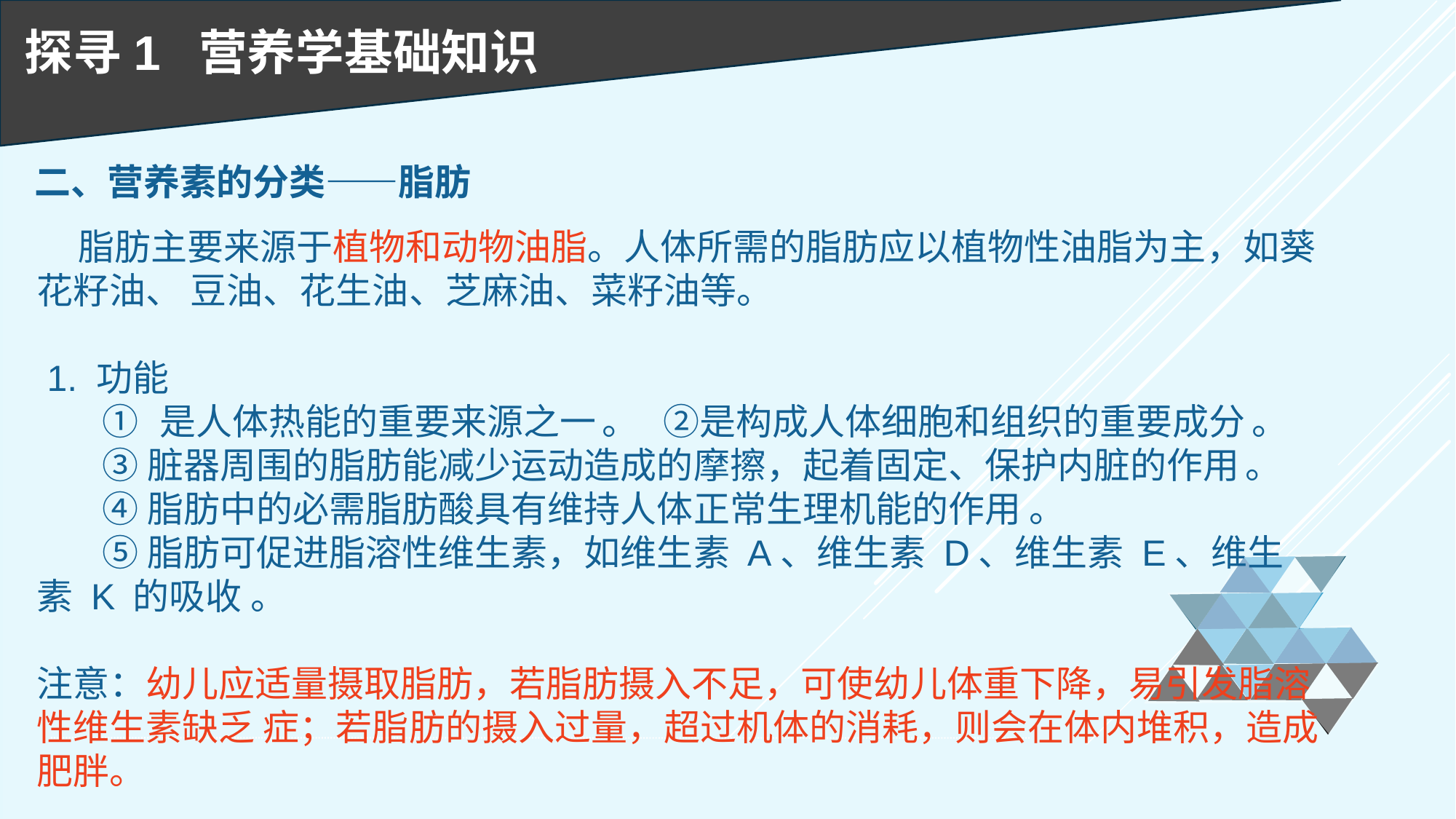

探寻1  营养学基础知识
二、营养素的分类——脂肪

    脂肪主要来源于植物和动物油脂。人体所需的脂肪应以植物性油脂为主，如葵花籽油、 豆油、花生油、芝麻油、菜籽油等。

 1. 功能
        ①  是人体热能的重要来源之一 。   ②是构成人体细胞和组织的重要成分 。
        ③脏器周围的脂肪能减少运动造成的摩擦，起着固定、保护内脏的作用 。
        ④脂肪中的必需脂肪酸具有维持人体正常生理机能的作用 。
        ⑤脂肪可促进脂溶性维生素，如维生素 A、维生素 D、维生素 E、维生素 K 的吸收 。

注意：幼儿应适量摄取脂肪，若脂肪摄入不足，可使幼儿体重下降，易引发脂溶性维生素缺乏 症；若脂肪的摄入过量，超过机体的消耗，则会在体内堆积，造成肥胖。